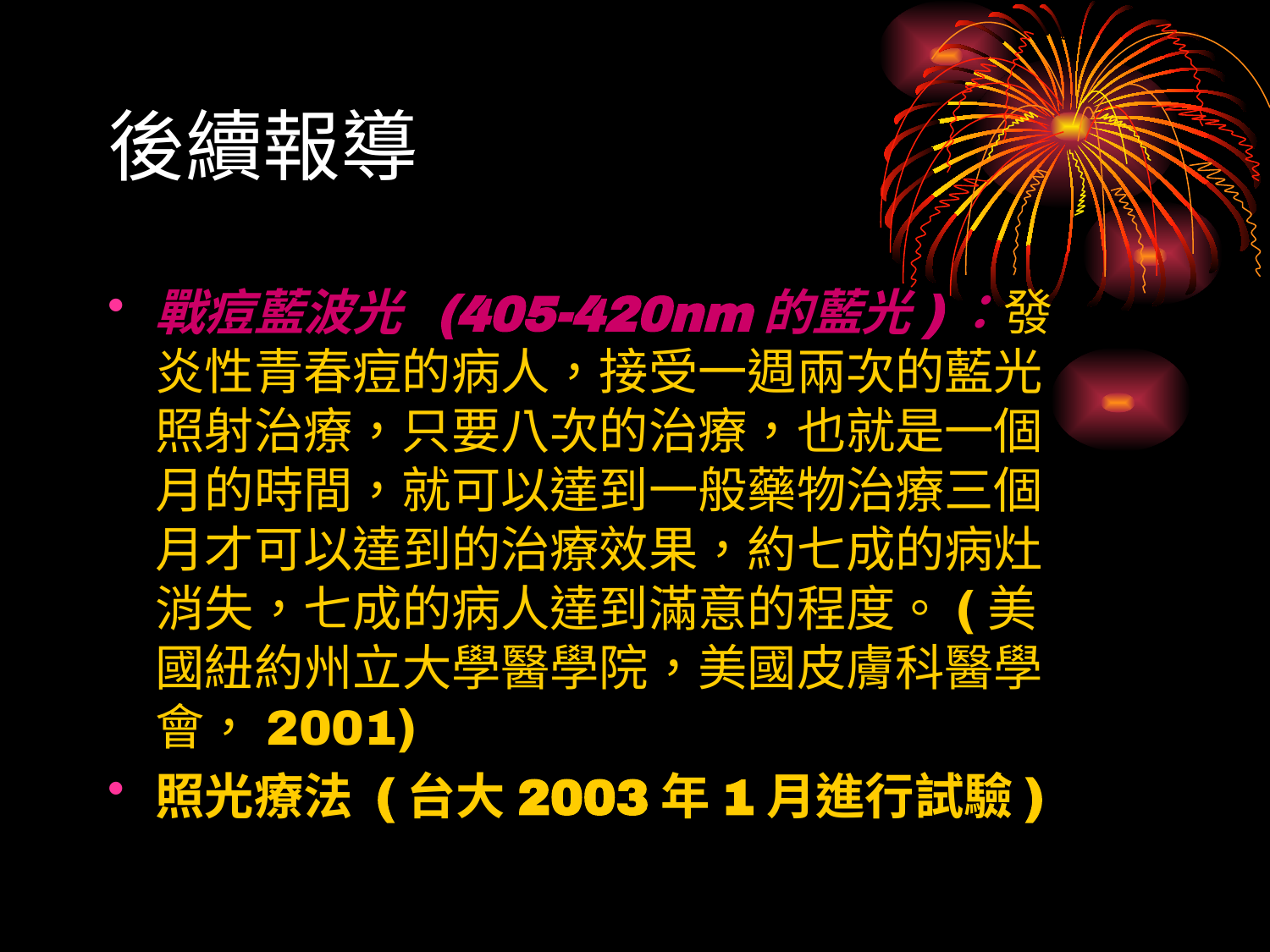

# 後續報導
戰痘藍波光  (405-420nm的藍光)：發炎性青春痘的病人，接受一週兩次的藍光照射治療，只要八次的治療，也就是一個月的時間，就可以達到一般藥物治療三個月才可以達到的治療效果，約七成的病灶消失，七成的病人達到滿意的程度。(美國紐約州立大學醫學院，美國皮膚科醫學會，2001)
照光療法 (台大2003年1月進行試驗)